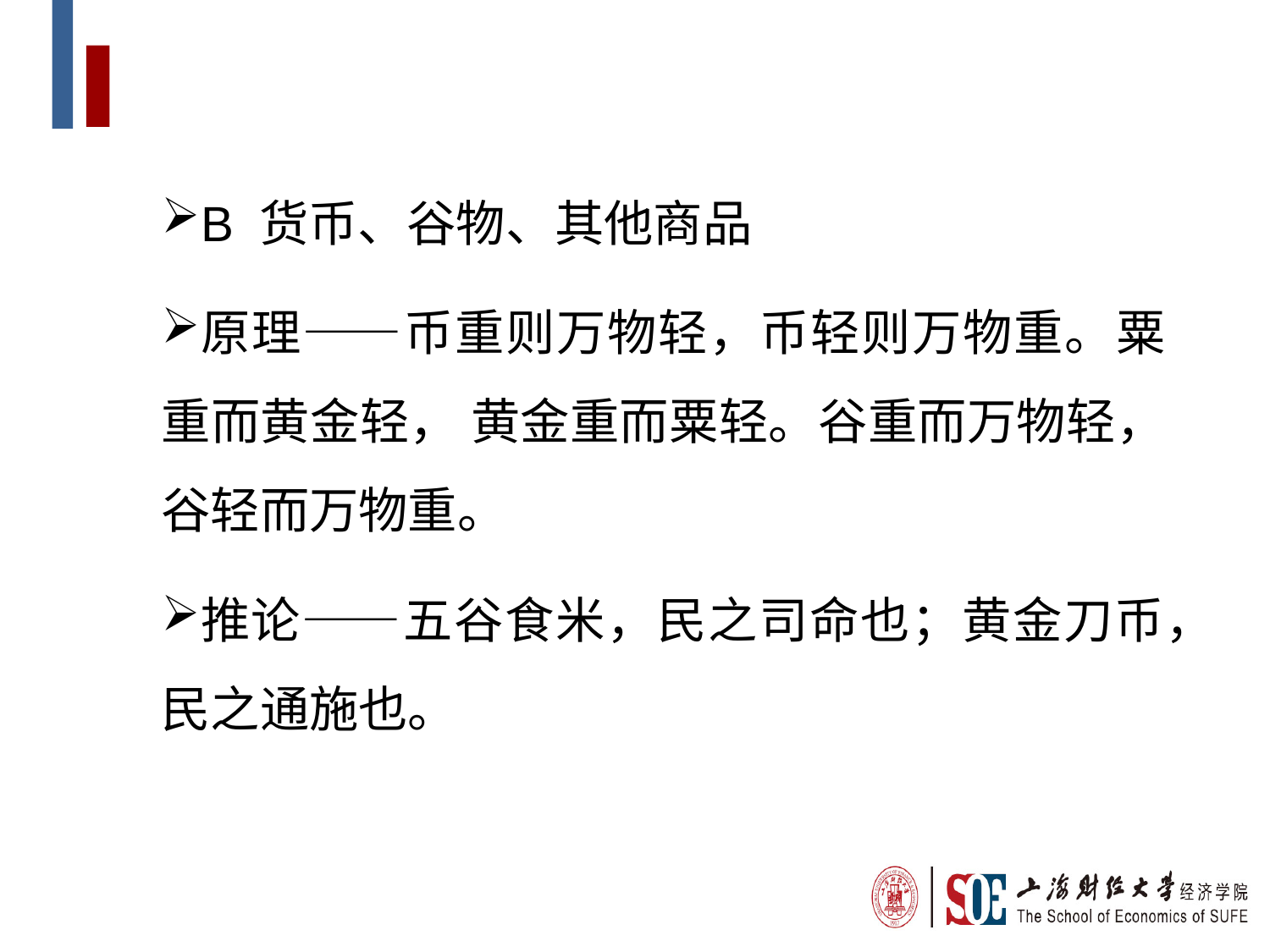

B 货币、谷物、其他商品
原理——币重则万物轻，币轻则万物重。粟重而黄金轻， 黄金重而粟轻。谷重而万物轻，谷轻而万物重。
推论——五谷食米，民之司命也；黄金刀币，民之通施也。